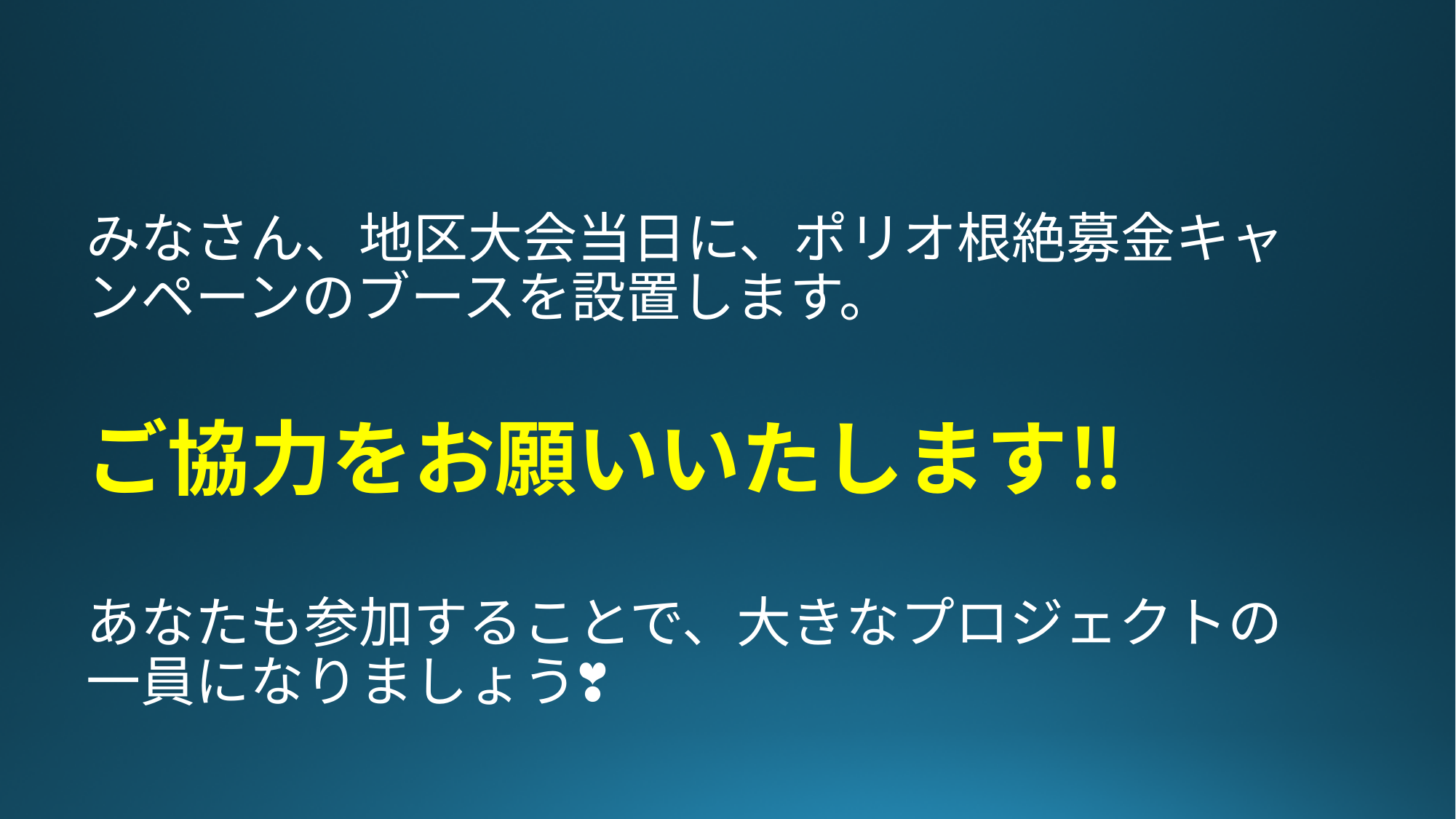

#
みなさん、地区大会当日に、ポリオ根絶募金キャンペーンのブースを設置します。

ご協力をお願いいたします‼

あなたも参加することで、大きなプロジェクトの一員になりましょう❣